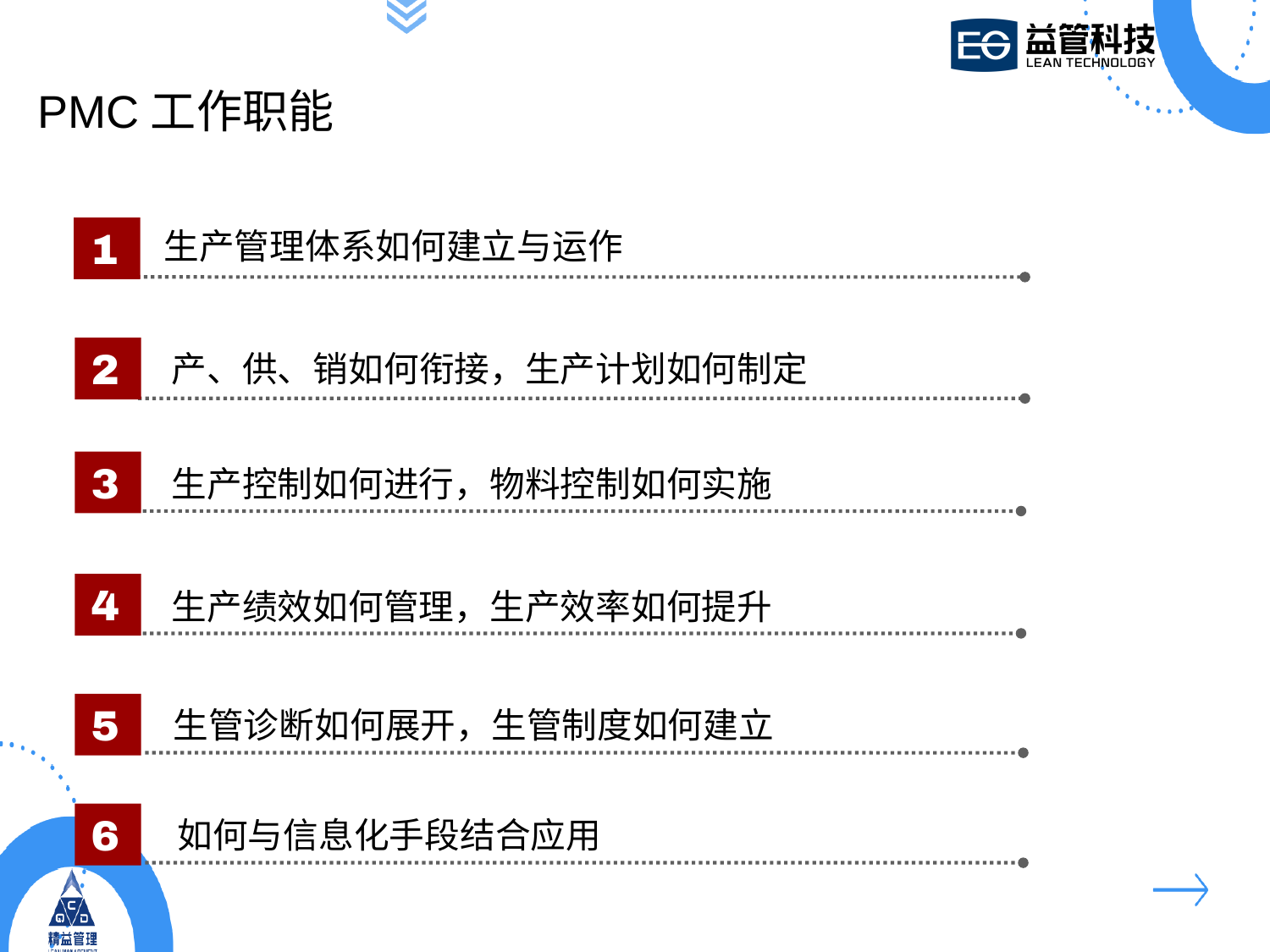

PMC工作职能
1

生产管理体系如何建立与运作

2

产、供、销如何衔接，生产计划如何制定

3

生产控制如何进行，物料控制如何实施

4

生产绩效如何管理，生产效率如何提升

5

生管诊断如何展开，生管制度如何建立

6

如何与信息化手段结合应用